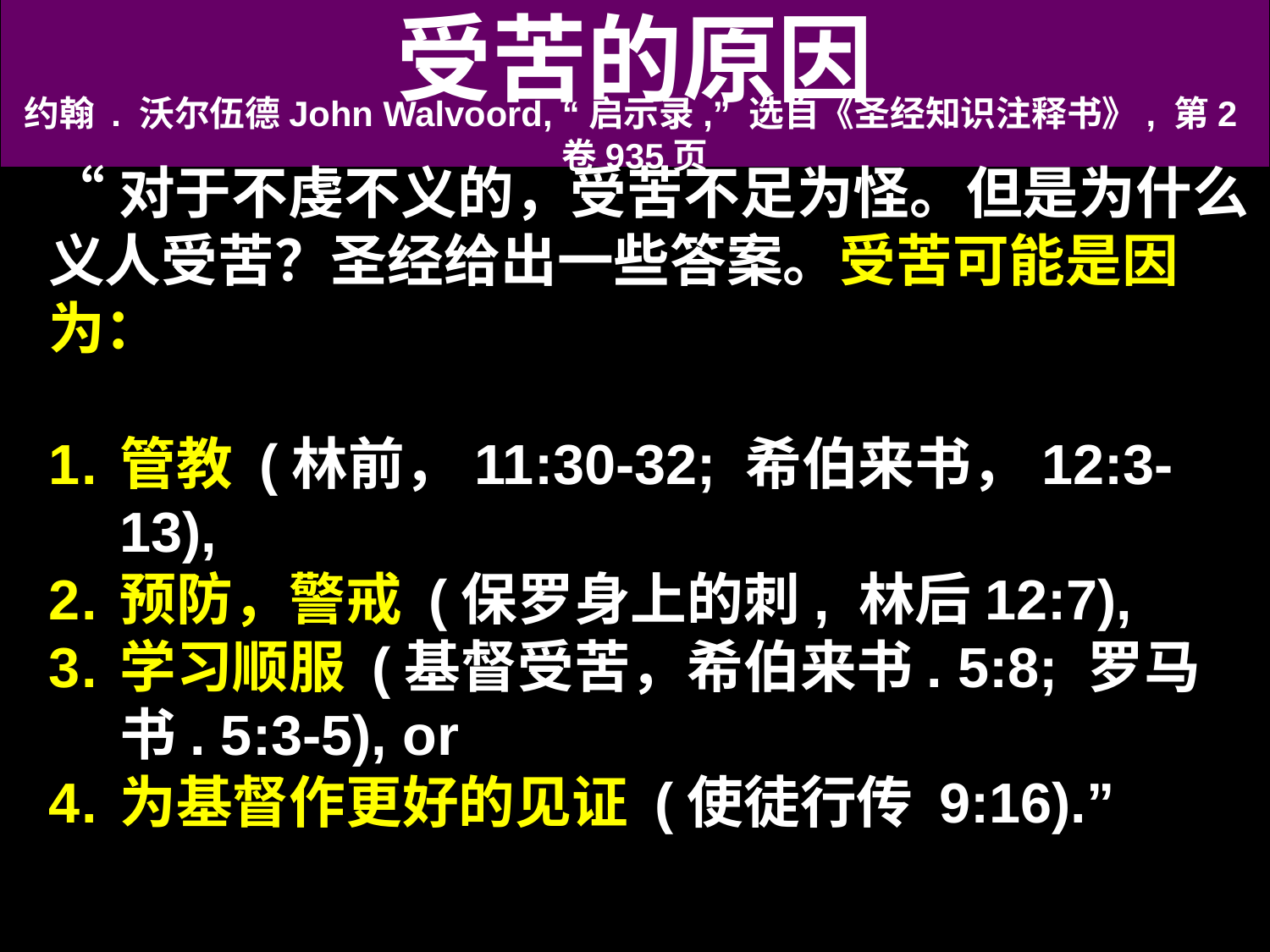

# 受苦的原因
“对于不虔不义的，受苦不足为怪。但是为什么义人受苦？圣经给出一些答案。受苦可能是因为：

管教 (林前，11:30-32; 希伯来书，12:3-13),
预防，警戒 (保罗身上的刺, 林后12:7),
学习顺服 (基督受苦，希伯来书. 5:8; 罗马书. 5:3-5), or
为基督作更好的见证 (使徒行传 9:16).”
约翰 . 沃尔伍德John Walvoord, “启示录,” 选自《圣经知识注释书》, 第2卷935页